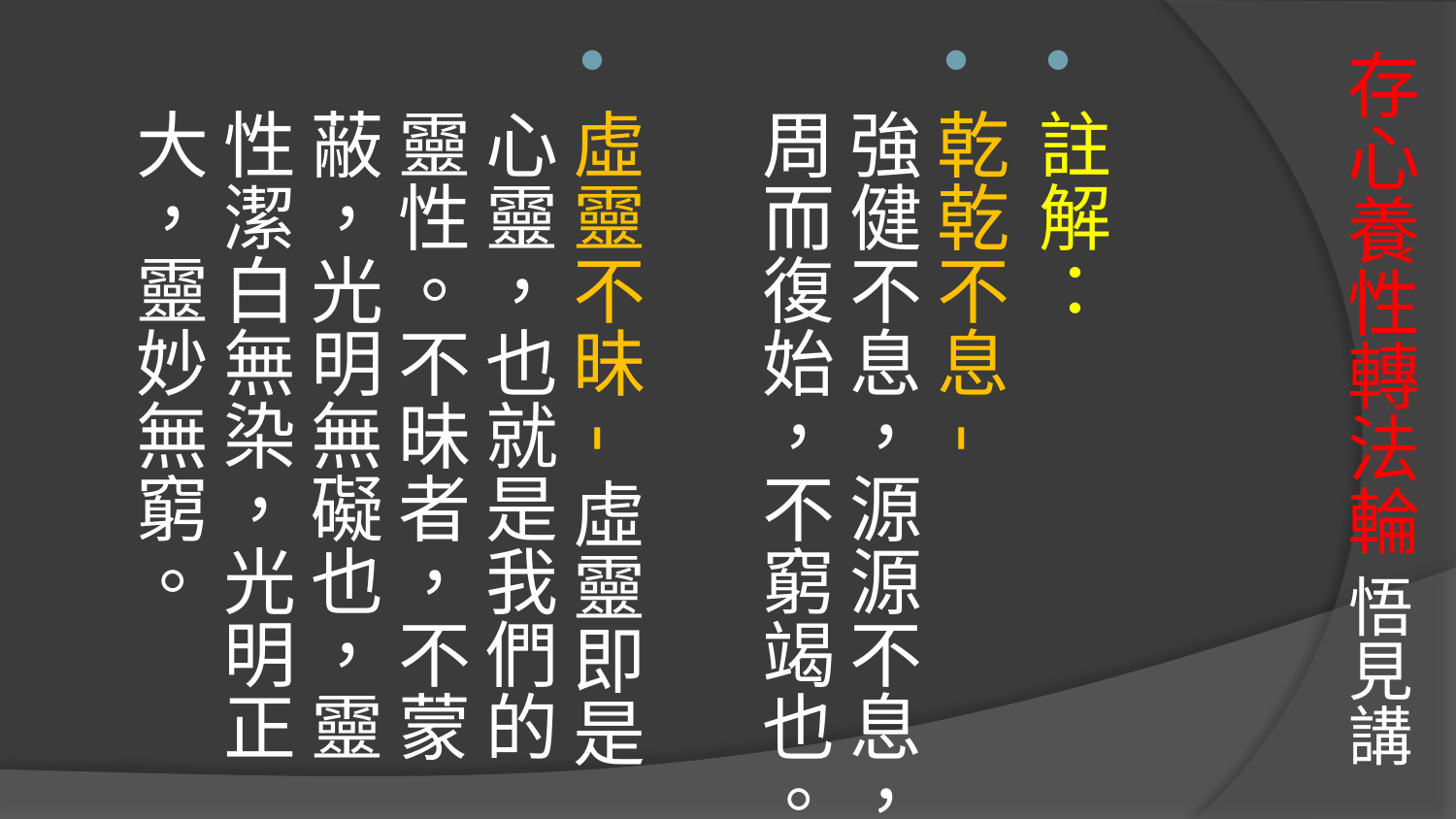

# 存心養性轉法輪 悟見講
註解：
乾乾不息-
強健不息，源源不息，周而復始，不窮竭也。
虛靈不昧-虛靈即是心靈，也就是我們的靈性。不昧者，不蒙蔽，光明無礙也，靈性潔白無染，光明正大，靈妙無窮。